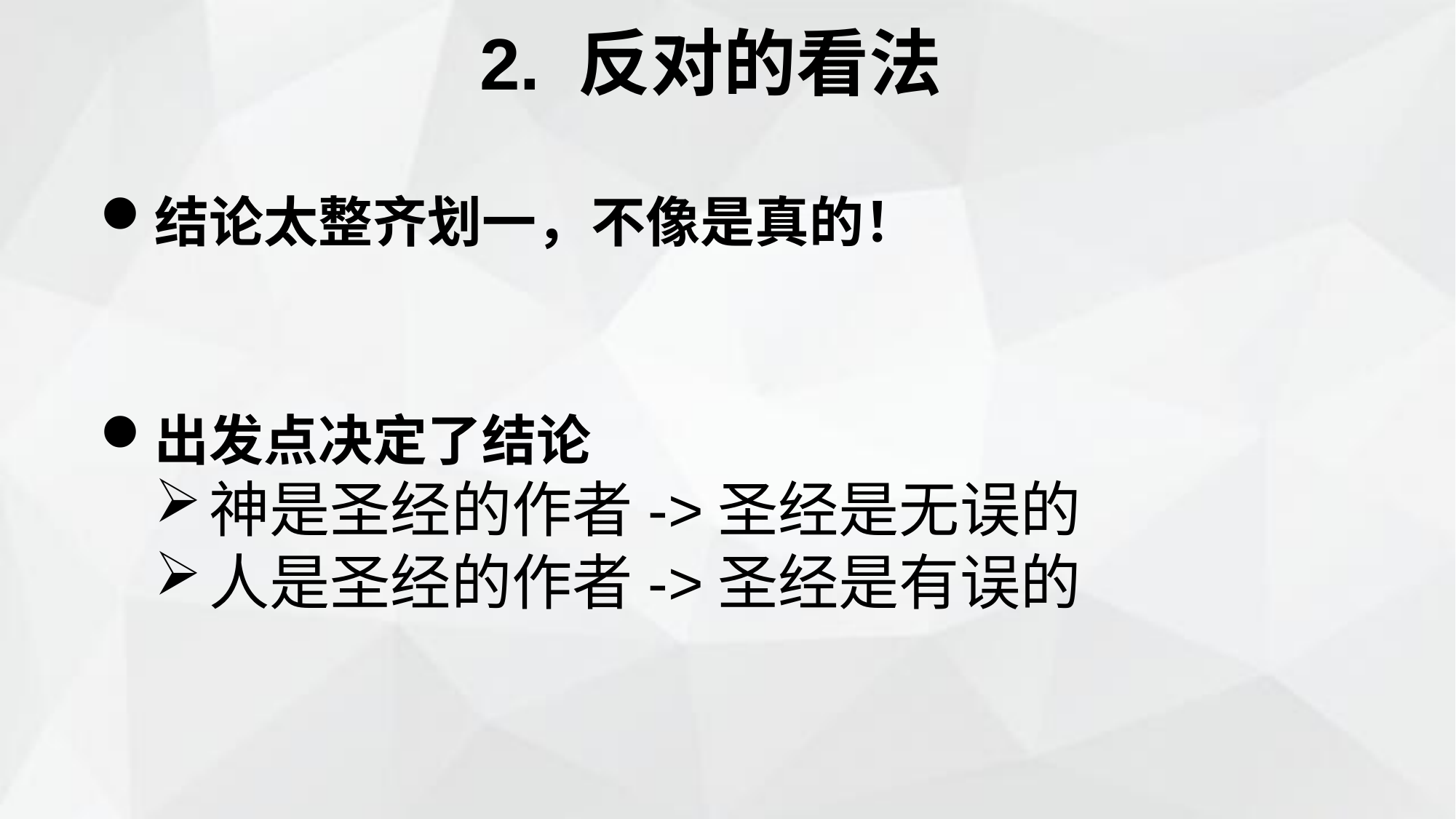

2. 反对的看法
结论太整齐划一，不像是真的！

出发点决定了结论
神是圣经的作者->圣经是无误的
人是圣经的作者->圣经是有误的

24